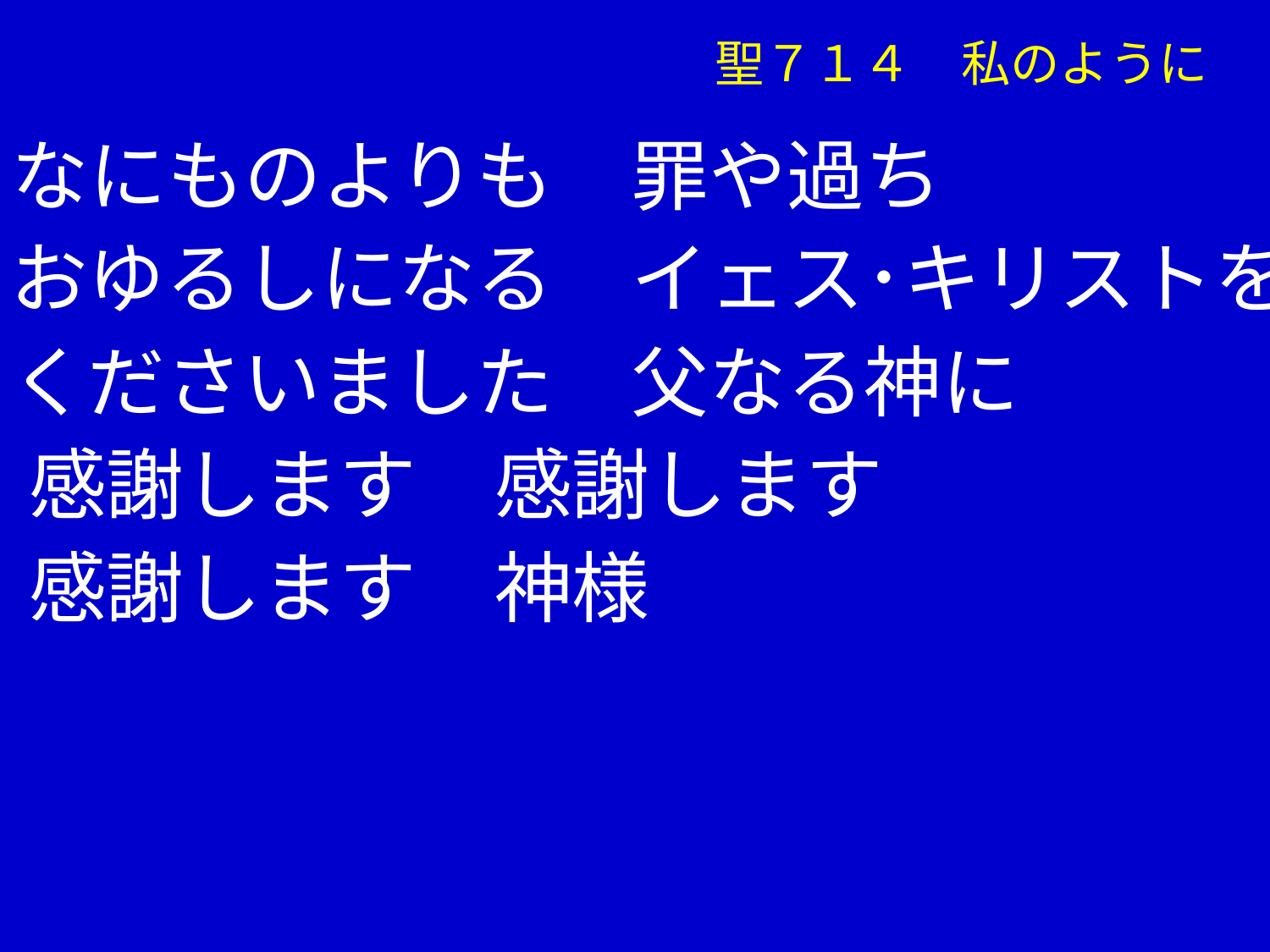

聖７１４　私のように
③なにものよりも　罪や過ち
　 おゆるしになる　イェス･キリストを
　 くださいました　父なる神に
 　感謝します　感謝します
 　感謝します　神様